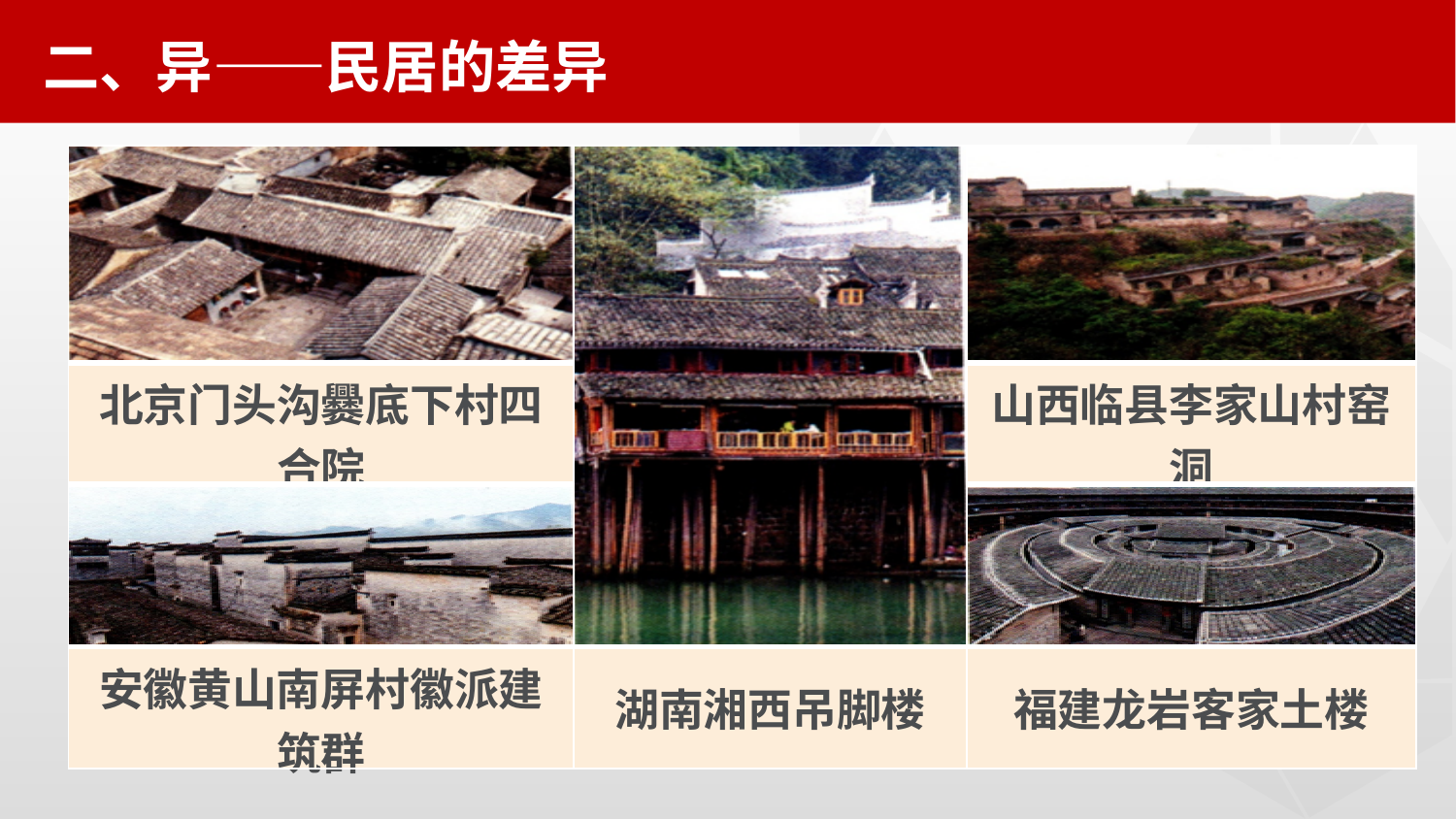

二、异——民居的差异

|  |  |  |
| --- | --- | --- |
| 北京门头沟爨底下村四合院 |  | 山西临县李家山村窑洞 |
|  |  |  |
| 安徽黄山南屏村徽派建筑群 | 湖南湘西吊脚楼 | 福建龙岩客家土楼 |